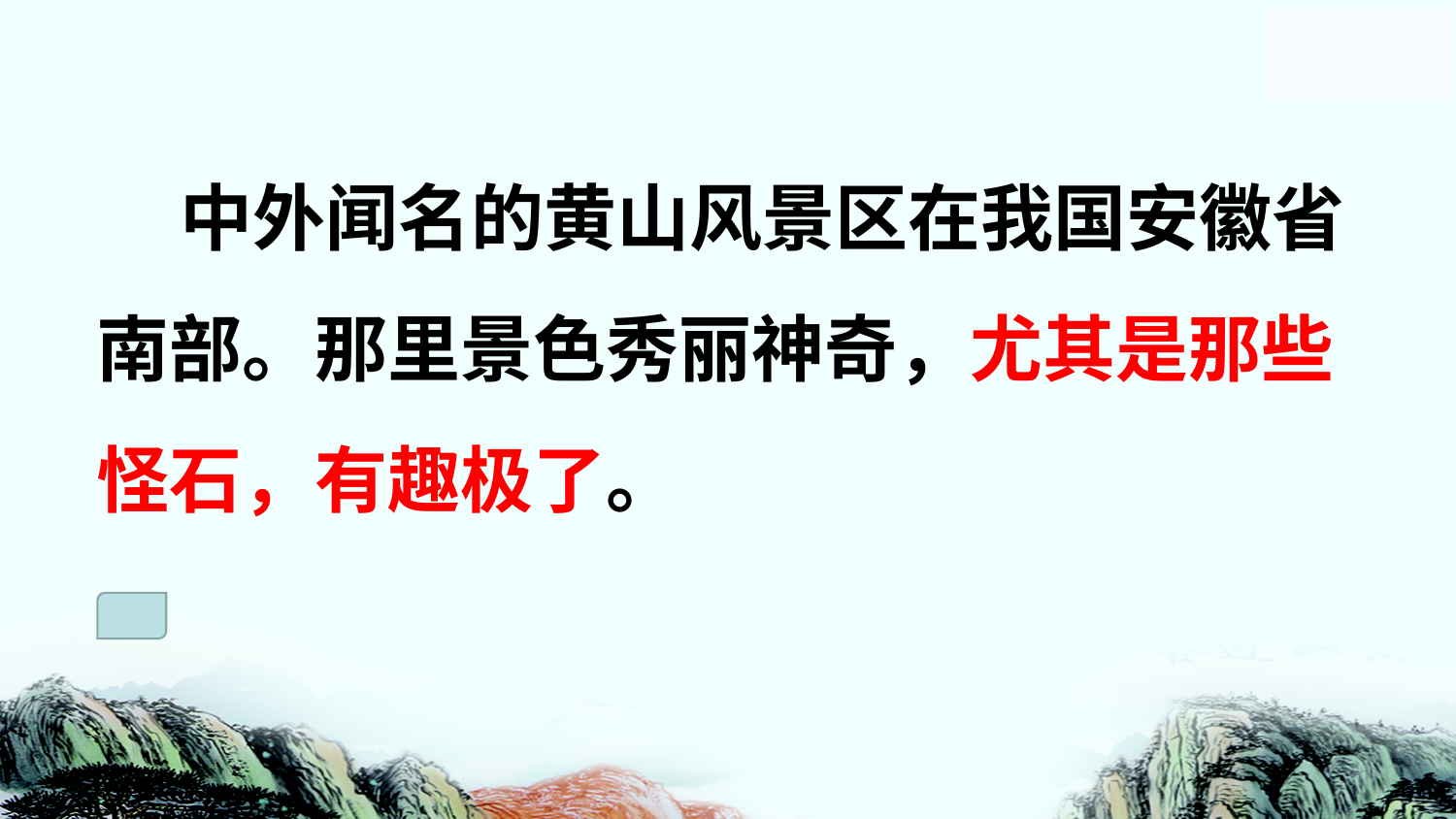

中外闻名的黄山风景区在我国安徽省南部。那里景色秀丽神奇，尤其是那些怪石，有趣极了。